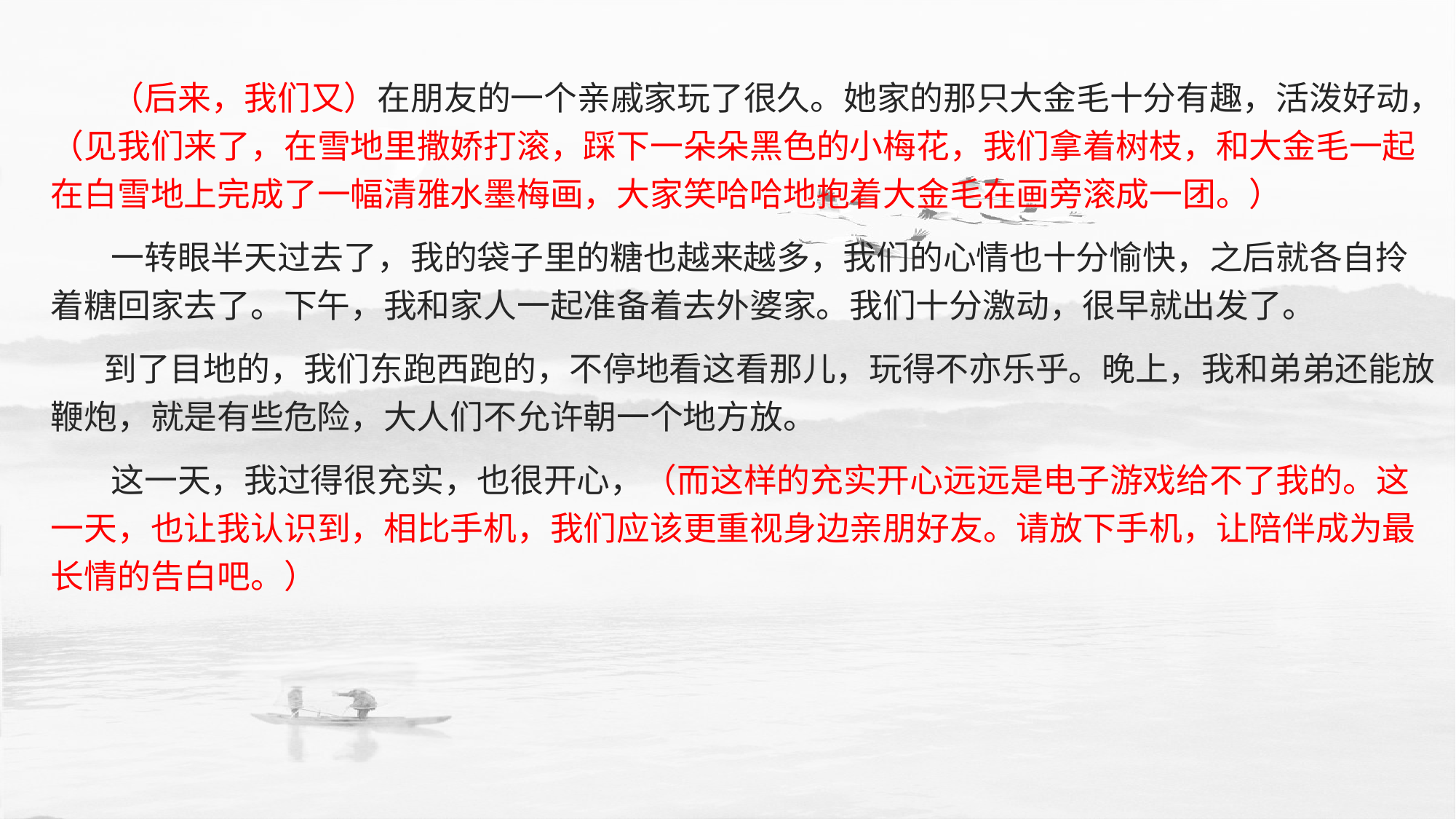

#

          （后来，我们又）在朋友的一个亲戚家玩了很久。她家的那只大金毛十分有趣，活泼好动，（见我们来了，在雪地里撒娇打滚，踩下一朵朵黑色的小梅花，我们拿着树枝，和大金毛一起在白雪地上完成了一幅清雅水墨梅画，大家笑哈哈地抱着大金毛在画旁滚成一团。）
       一转眼半天过去了，我的袋子里的糖也越来越多，我们的心情也十分愉快，之后就各自拎着糖回家去了。下午，我和家人一起准备着去外婆家。我们十分激动，很早就出发了。
      到了目地的，我们东跑西跑的，不停地看这看那儿，玩得不亦乐乎。晚上，我和弟弟还能放鞭炮，就是有些危险，大人们不允许朝一个地方放。
       这一天，我过得很充实，也很开心，（而这样的充实开心远远是电子游戏给不了我的。这一天，也让我认识到，相比手机，我们应该更重视身边亲朋好友。请放下手机，让陪伴成为最长情的告白吧。）